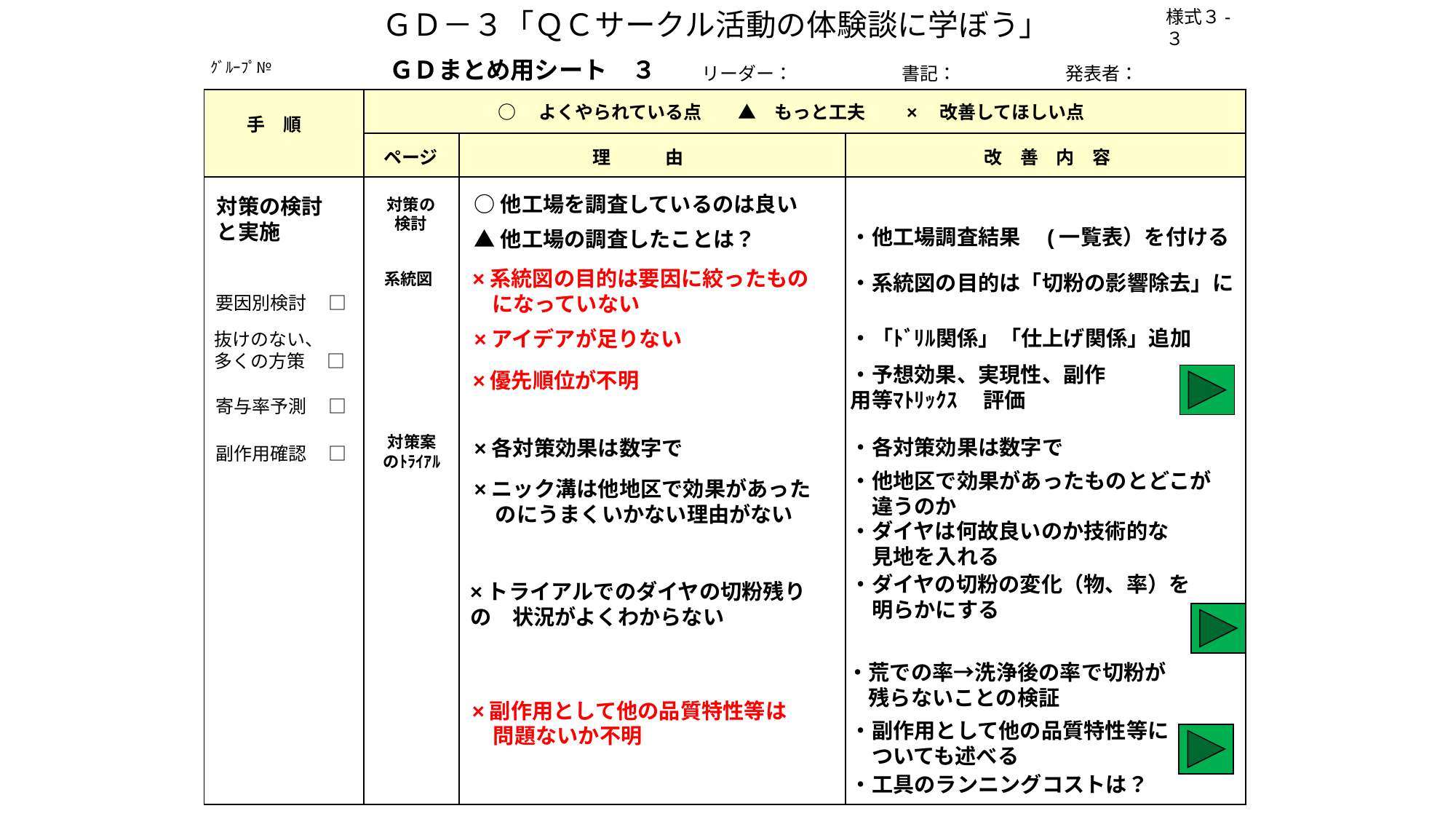

ＧＤ－３「ＱＣサークル活動の体験談に学ぼう」
様式３-３
ＧＤまとめ用シート　３
ｸﾞﾙｰﾌﾟ№
リーダー：　　　　　　書記：　　　　　　発表者：
|  |  |  |  |
| --- | --- | --- | --- |
|  |  |  |  |
|  |  |  |  |
○　よくやられている点　　▲　もっと工夫　　×　改善してほしい点

手　順
ページ
理　　　由
改　善　内　容
○他工場を調査しているのは良い
対策の
検討
対策の検討
と実施

・他工場調査結果　(一覧表）を付ける
▲他工場の調査したことは？
×系統図の目的は要因に絞ったもの
   になっていない
系統図
・系統図の目的は「切粉の影響除去」に
要因別検討　 □
・「ﾄﾞﾘﾙ関係」「仕上げ関係」追加
×アイデアが足りない
抜けのない、
多くの方策　 □
・予想効果、実現性、副作用等ﾏﾄﾘｯｸｽ　 評価
×優先順位が不明

寄与率予測　 □
対策案
のﾄﾗｲｱﾙ
・各対策効果は数字で
×各対策効果は数字で
副作用確認　 □
・他地区で効果があったものとどこが
　違うのか
×ニック溝は他地区で効果があった
　のにうまくいかない理由がない
・ダイヤは何故良いのか技術的な
　見地を入れる
・ダイヤの切粉の変化（物、率）を
　明らかにする
×トライアルでのダイヤの切粉残りの　状況がよくわからない

・荒での率→洗浄後の率で切粉が
　残らないことの検証
×副作用として他の品質特性等は
　問題ないか不明
・副作用として他の品質特性等に
　ついても述べる

・工具のランニングコストは？